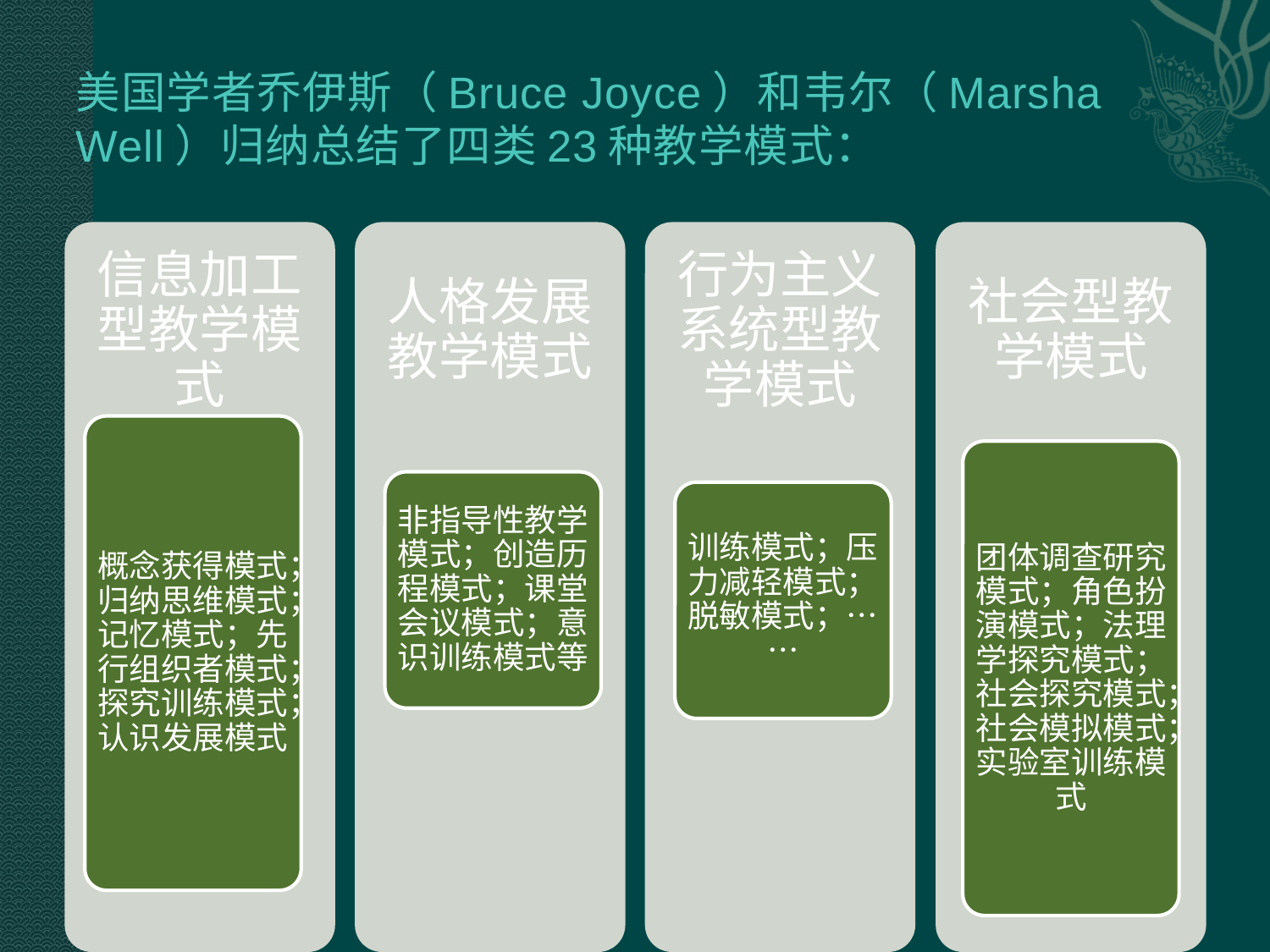

# 美国学者乔伊斯（Bruce Joyce）和韦尔（Marsha Well）归纳总结了四类23种教学模式：
信息加工型教学模式
概念获得模式；归纳思维模式；记忆模式；先行组织者模式；探究训练模式；认识发展模式
人格发展教学模式
行为主义系统型教学模式
非指导性教学模式；创造历程模式；课堂会议模式；意识训练模式等
训练模式；压力减轻模式；脱敏模式；……
社会型教学模式
团体调查研究模式；角色扮演模式；法理学探究模式；社会探究模式；社会模拟模式；实验室训练模式